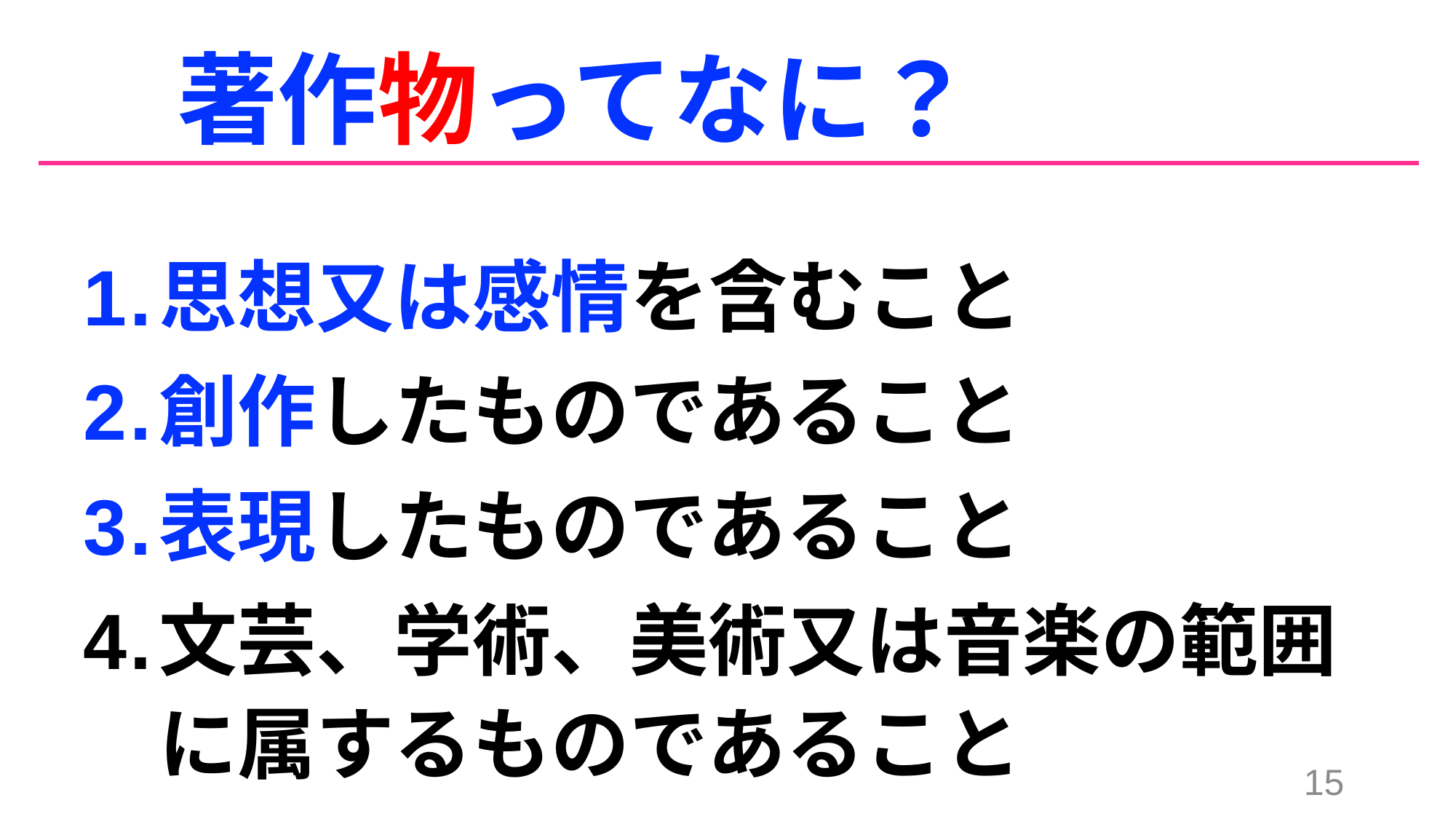

著作物ってなに？
思想又は感情を含むこと
創作したものであること
表現したものであること
文芸、学術、美術又は音楽の範囲に属するものであること
15